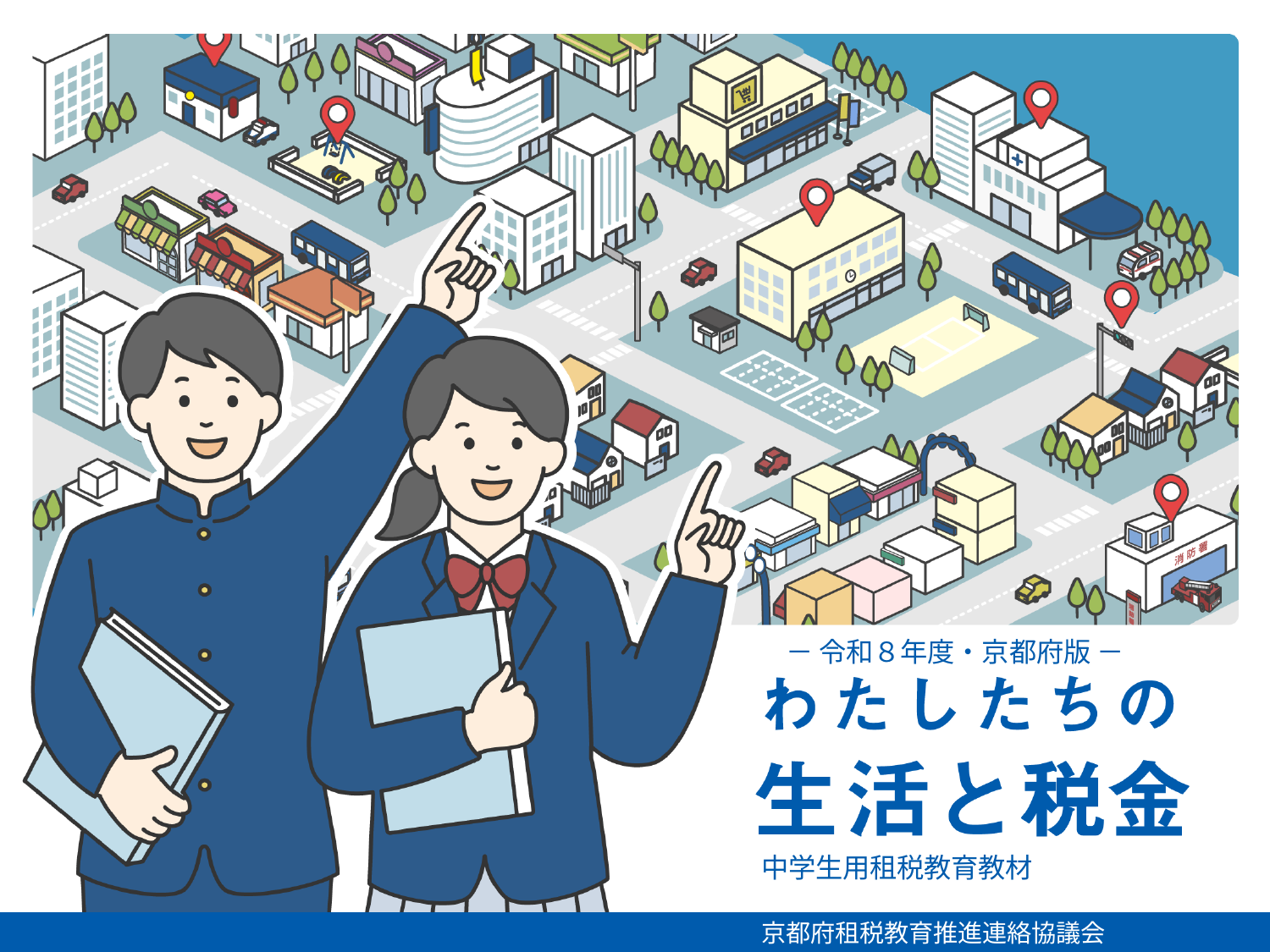

－ 令和８年度・京都府版 －
中学生用租税教育教材

京都府租税教育推進連絡協議会